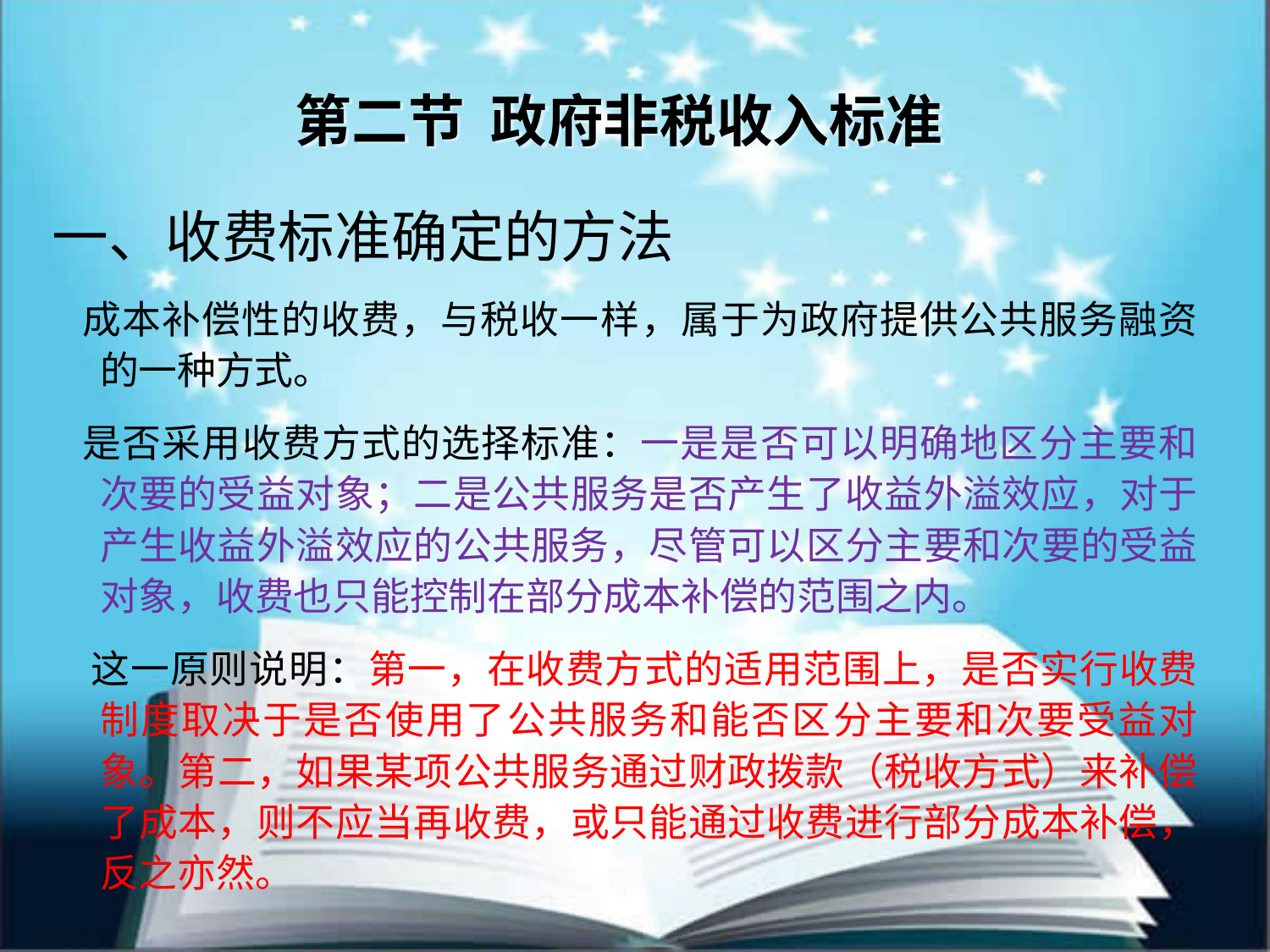

# 第二节  政府非税收入标准
一、收费标准确定的方法
  成本补偿性的收费，与税收一样，属于为政府提供公共服务融资的一种方式。
  是否采用收费方式的选择标准：一是是否可以明确地区分主要和次要的受益对象；二是公共服务是否产生了收益外溢效应，对于产生收益外溢效应的公共服务，尽管可以区分主要和次要的受益对象，收费也只能控制在部分成本补偿的范围之内。
   这一原则说明：第一，在收费方式的适用范围上，是否实行收费制度取决于是否使用了公共服务和能否区分主要和次要受益对象。第二，如果某项公共服务通过财政拨款（税收方式）来补偿了成本，则不应当再收费，或只能通过收费进行部分成本补偿，反之亦然。